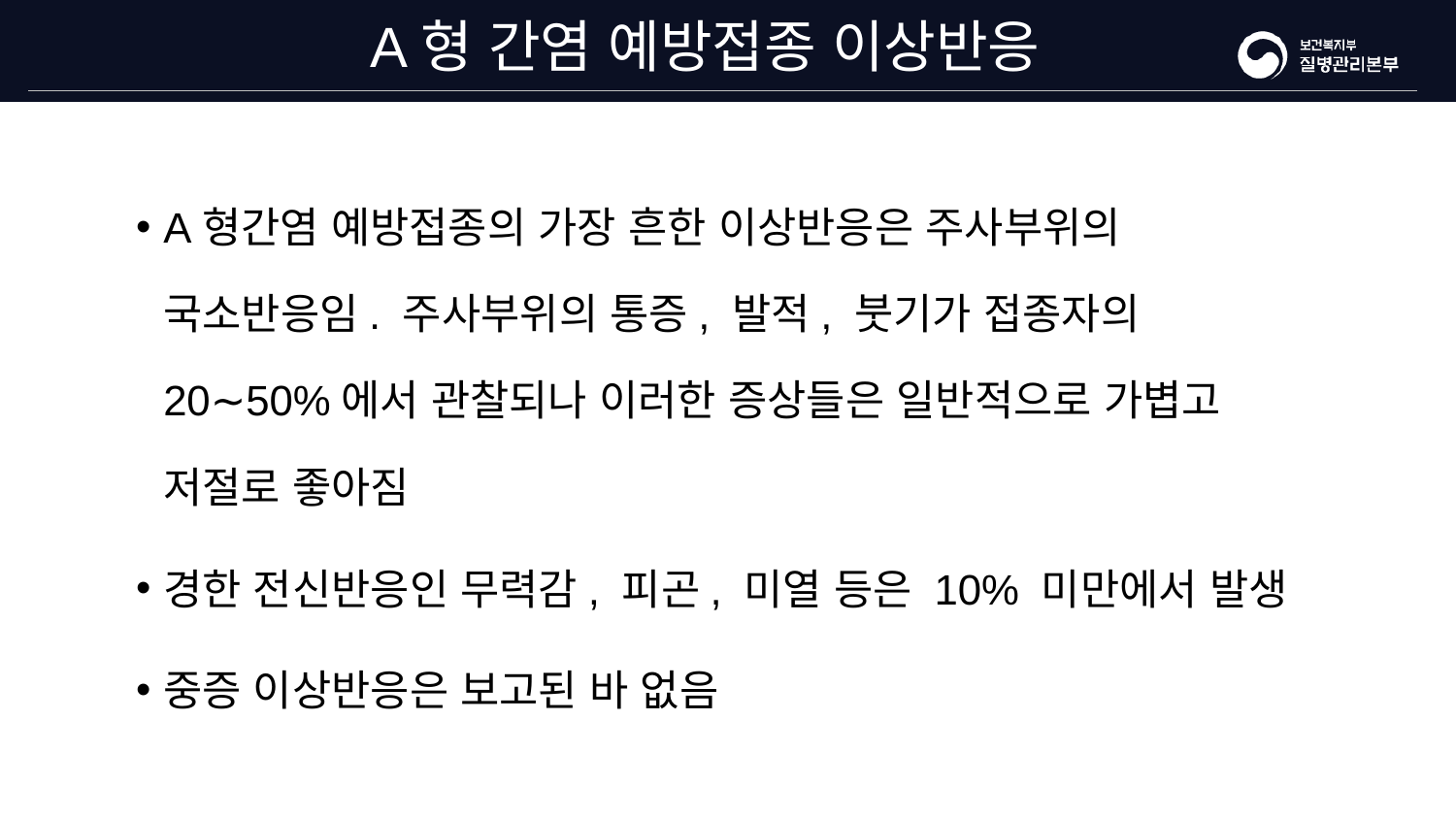

# A형 간염 예방접종 이상반응
A형간염 예방접종의 가장 흔한 이상반응은 주사부위의 국소반응임. 주사부위의 통증, 발적, 붓기가 접종자의 20∼50%에서 관찰되나 이러한 증상들은 일반적으로 가볍고 저절로 좋아짐
경한 전신반응인 무력감, 피곤, 미열 등은 10% 미만에서 발생
중증 이상반응은 보고된 바 없음